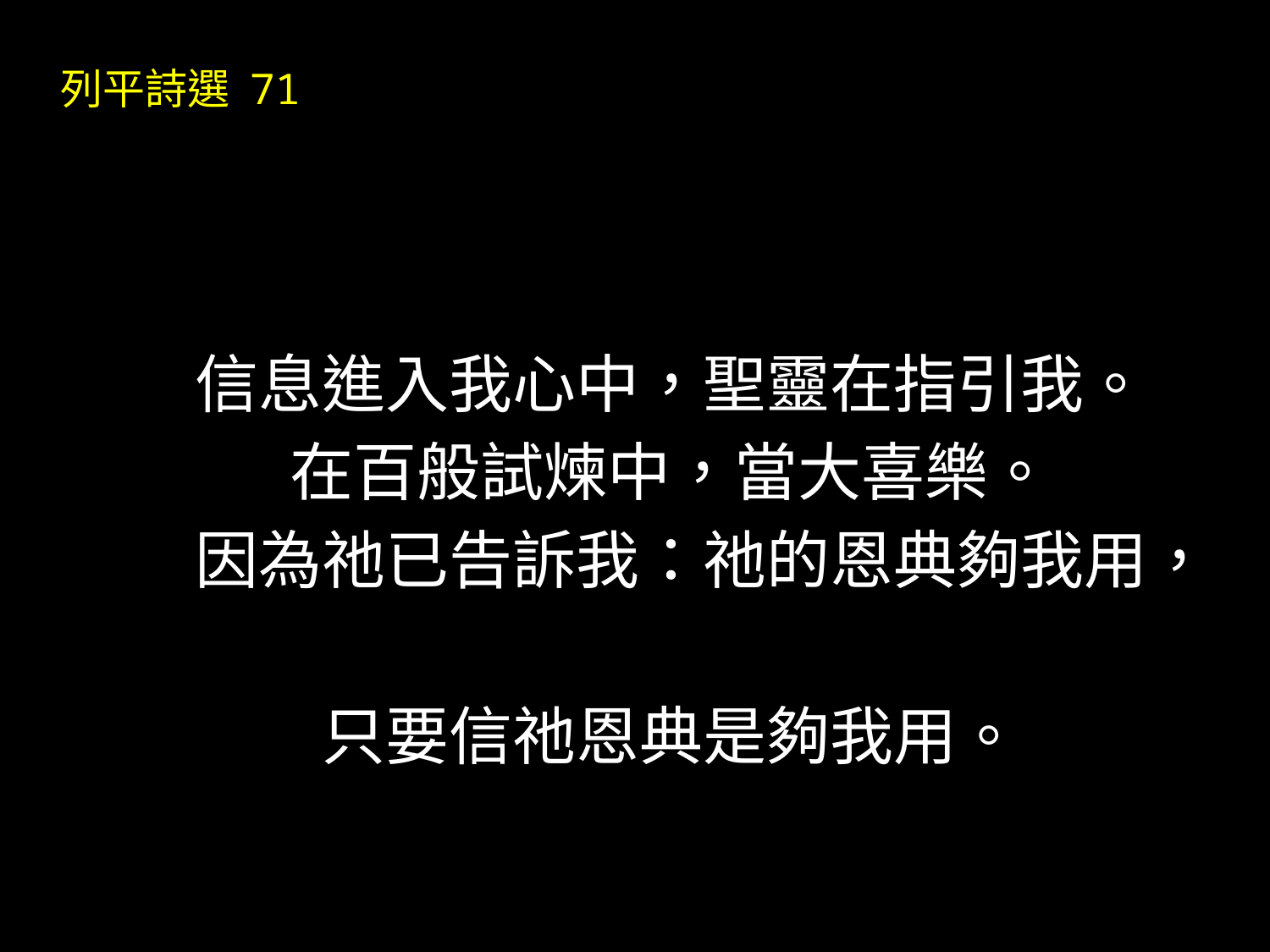

# 列平詩選 71
信息進入我心中，聖靈在指引我。
在百般試煉中，當大喜樂。
因為祂已告訴我：祂的恩典夠我用，
只要信祂恩典是夠我用。